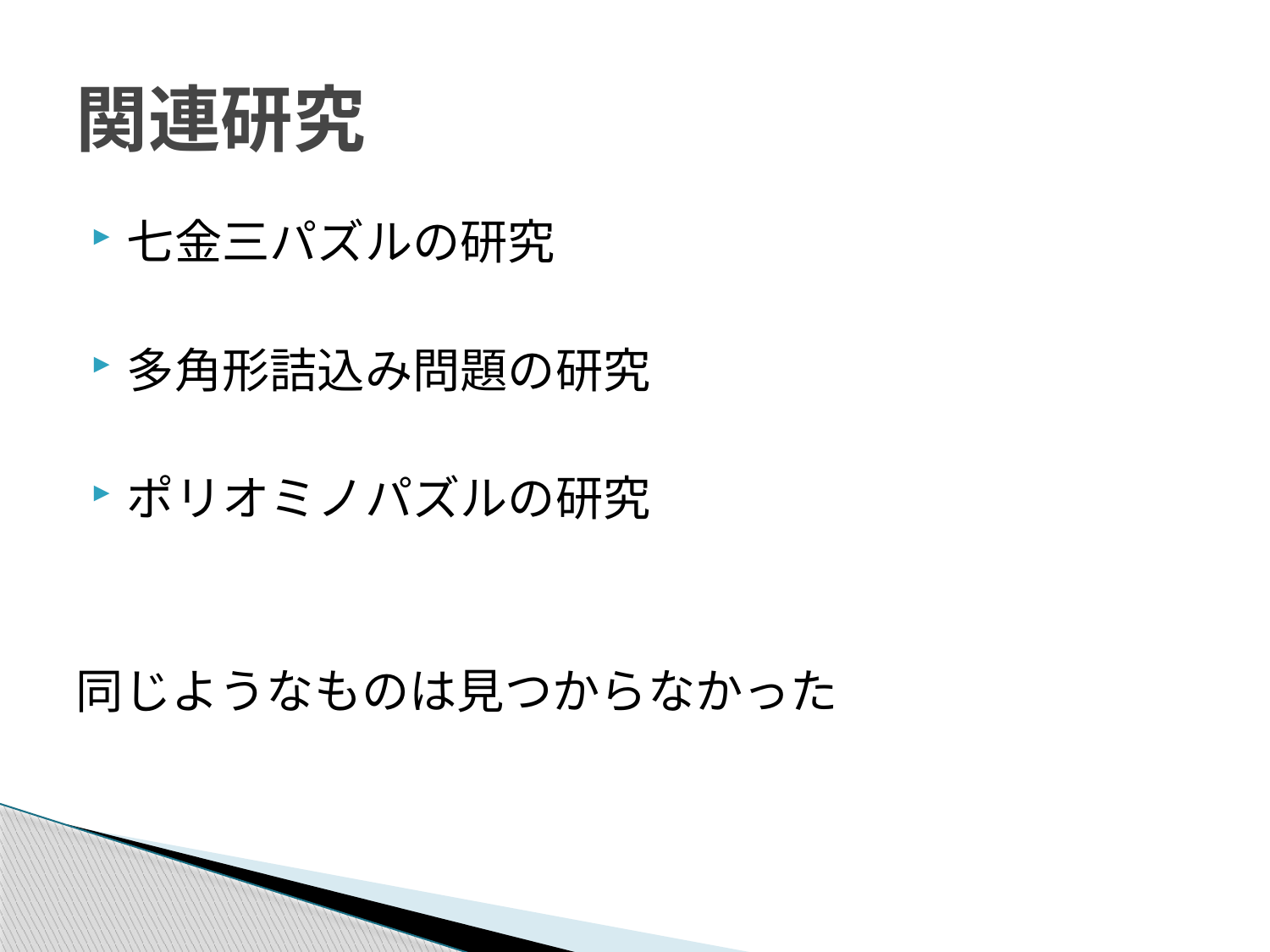

# 関連研究
七金三パズルの研究

多角形詰込み問題の研究

ポリオミノパズルの研究

同じようなものは見つからなかった